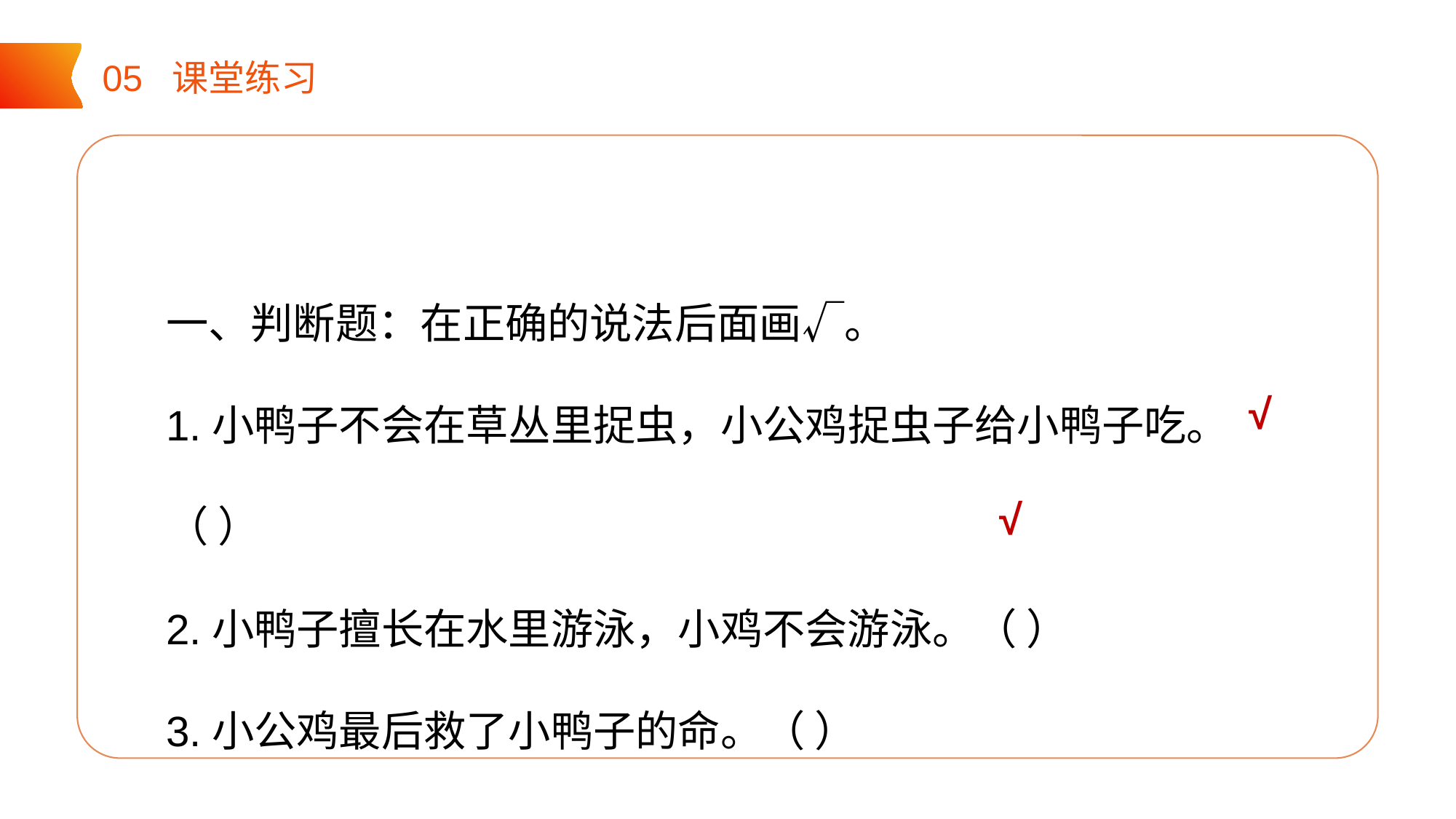

05  课堂练习

一、判断题：在正确的说法后面画√。
1.小鸭子不会在草丛里捉虫，小公鸡捉虫子给小鸭子吃。（ ）
2.小鸭子擅长在水里游泳，小鸡不会游泳。（ ）
3.小公鸡最后救了小鸭子的命。（ ）
√
√